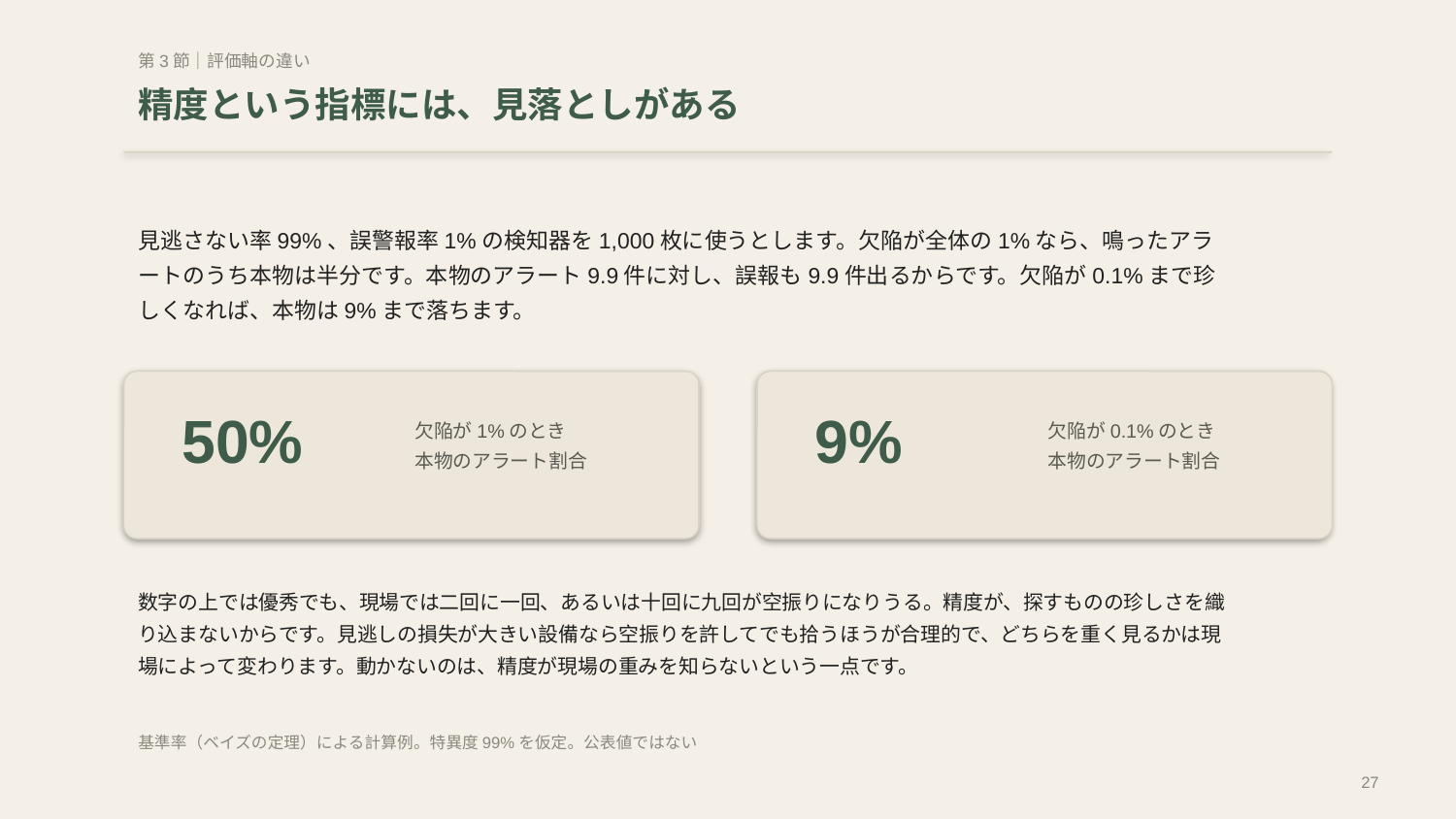

第3節｜評価軸の違い
精度という指標には、見落としがある

見逃さない率99%、誤警報率1%の検知器を1,000枚に使うとします。欠陥が全体の1%なら、鳴ったアラートのうち本物は半分です。本物のアラート9.9件に対し、誤報も9.9件出るからです。欠陥が0.1%まで珍しくなれば、本物は9%まで落ちます。

50%
9%
欠陥が1%のとき
本物のアラート割合
欠陥が0.1%のとき
本物のアラート割合
数字の上では優秀でも、現場では二回に一回、あるいは十回に九回が空振りになりうる。精度が、探すものの珍しさを織り込まないからです。見逃しの損失が大きい設備なら空振りを許してでも拾うほうが合理的で、どちらを重く見るかは現場によって変わります。動かないのは、精度が現場の重みを知らないという一点です。
基準率（ベイズの定理）による計算例。特異度99%を仮定。公表値ではない
27